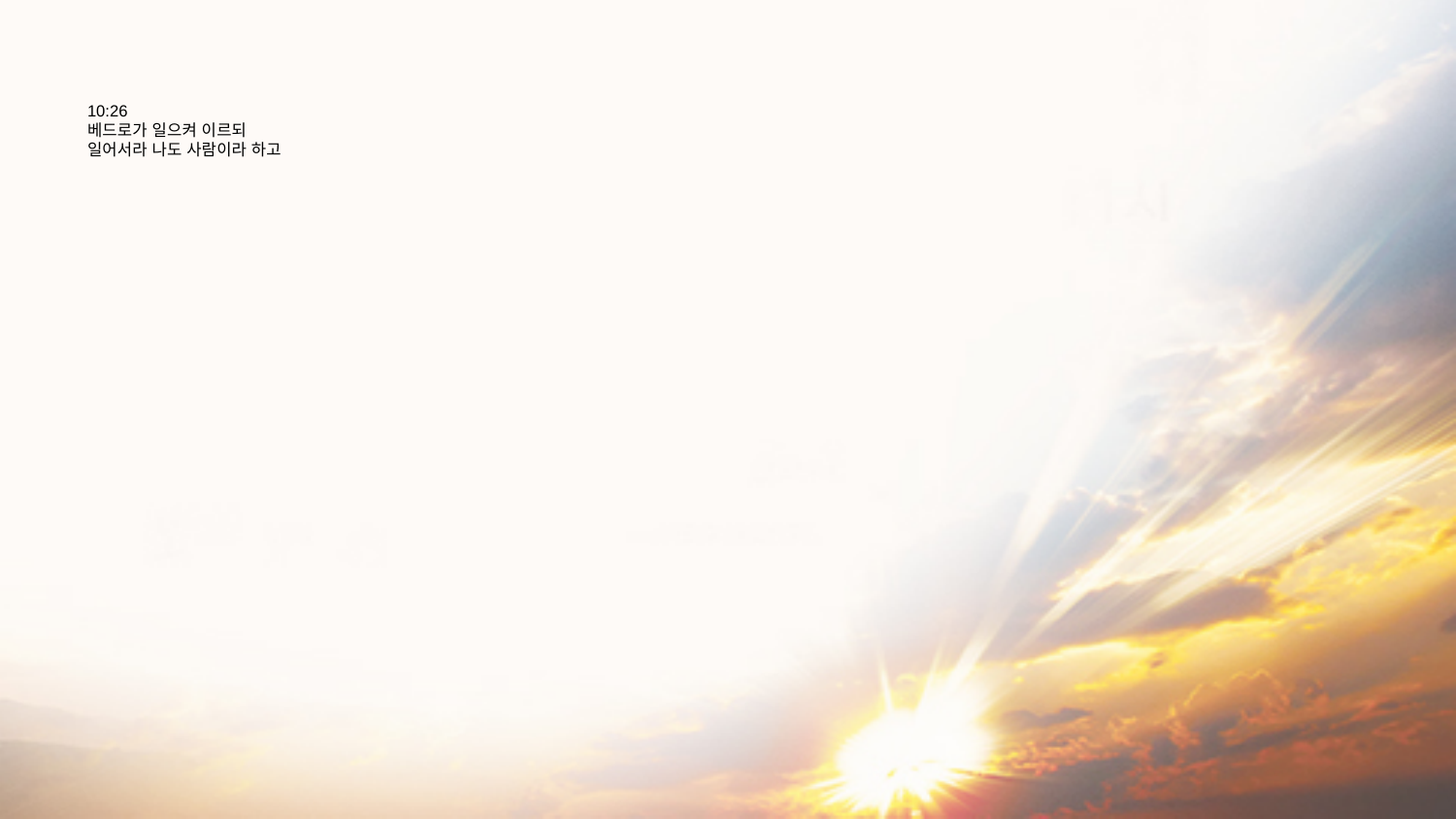

# 10:26 베드로가 일으켜 이르되 일어서라 나도 사람이라 하고